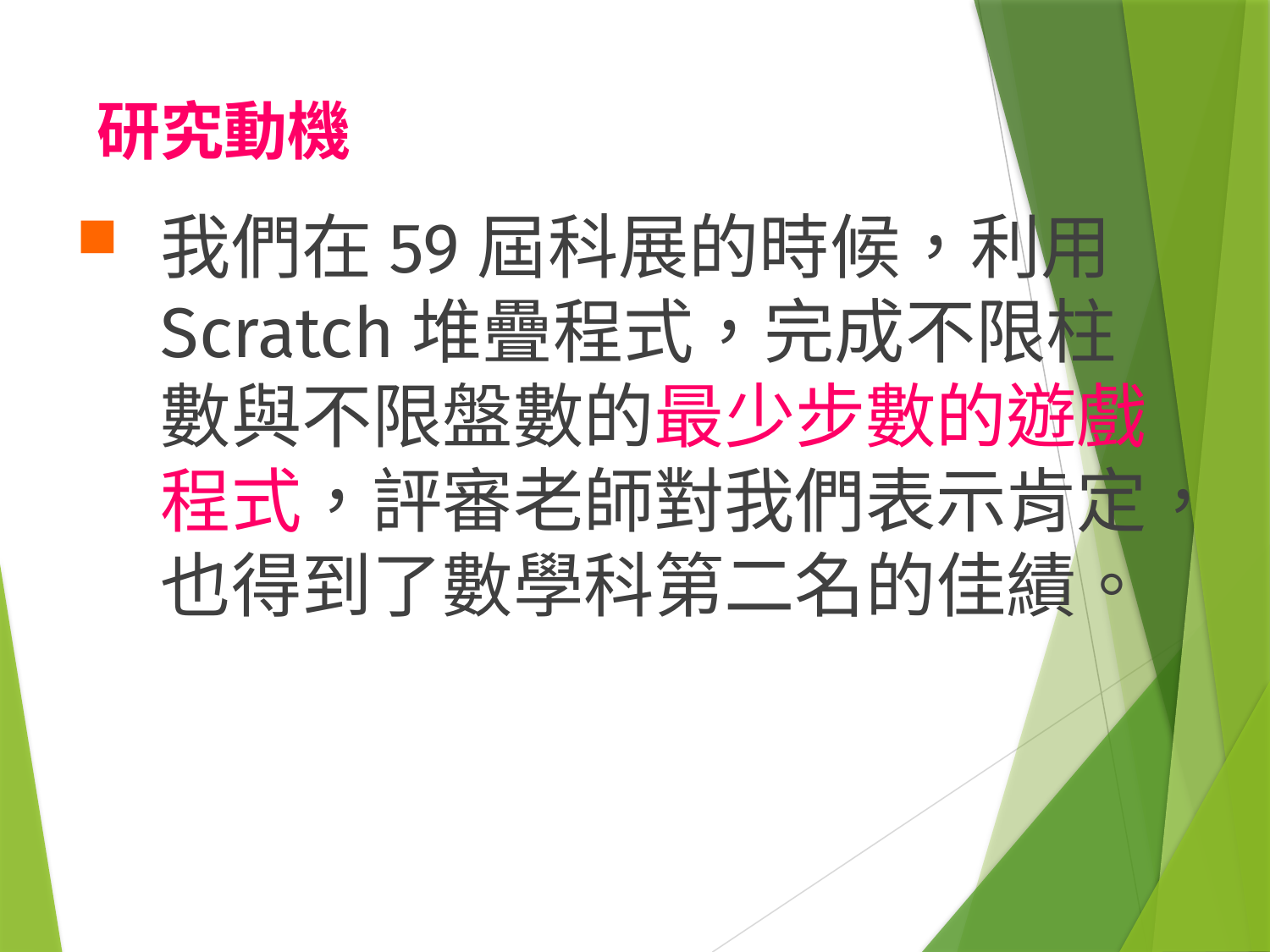

# 研究動機
我們在59屆科展的時候，利用Scratch堆疊程式，完成不限柱數與不限盤數的最少步數的遊戲程式，評審老師對我們表示肯定，也得到了數學科第二名的佳績。